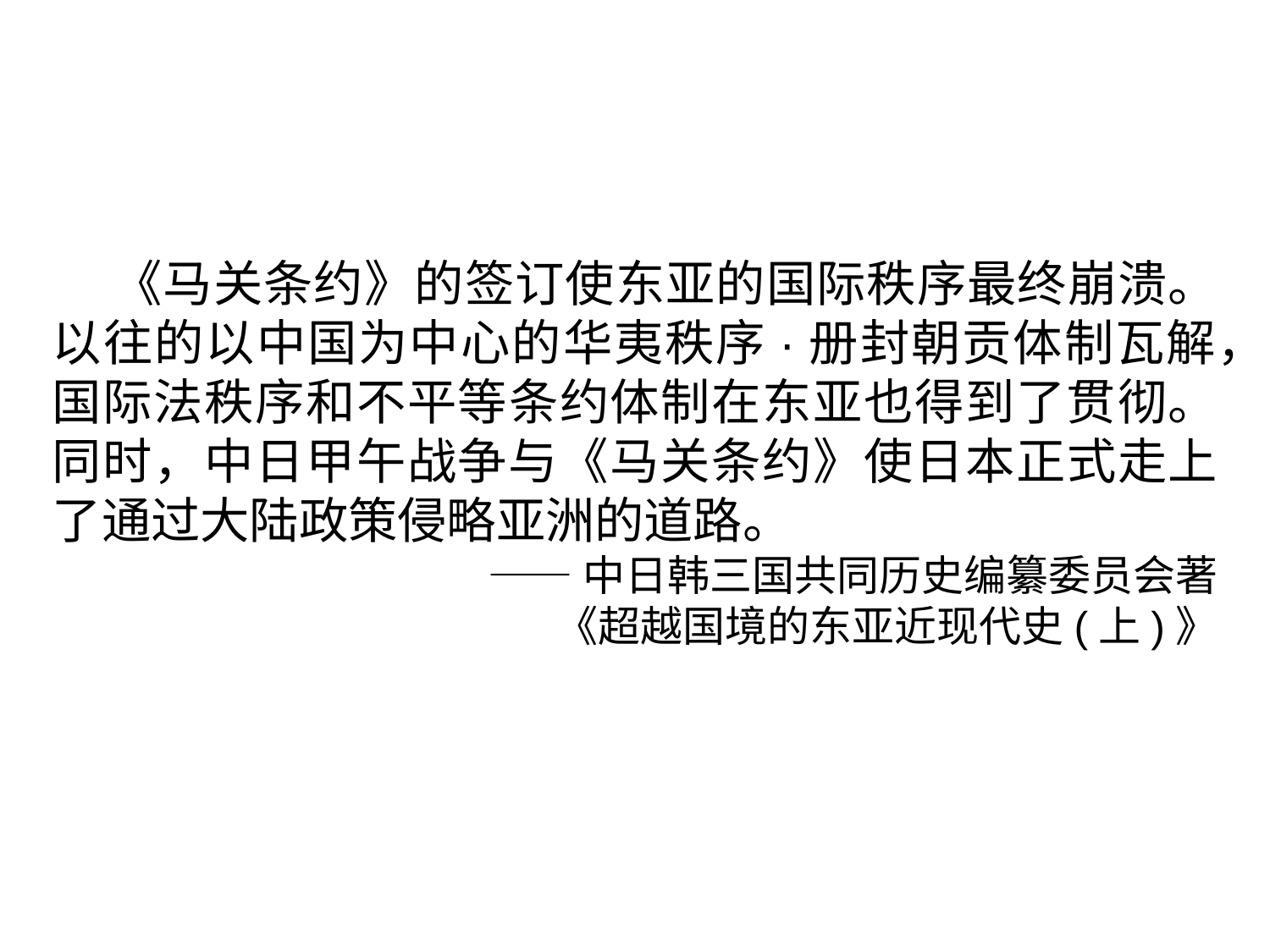

《马关条约》的签订使东亚的国际秩序最终崩溃。以往的以中国为中心的华夷秩序·册封朝贡体制瓦解，国际法秩序和不平等条约体制在东亚也得到了贯彻。同时，中日甲午战争与《马关条约》使日本正式走上了通过大陆政策侵略亚洲的道路。
——中日韩三国共同历史编纂委员会著
《超越国境的东亚近现代史(上)》